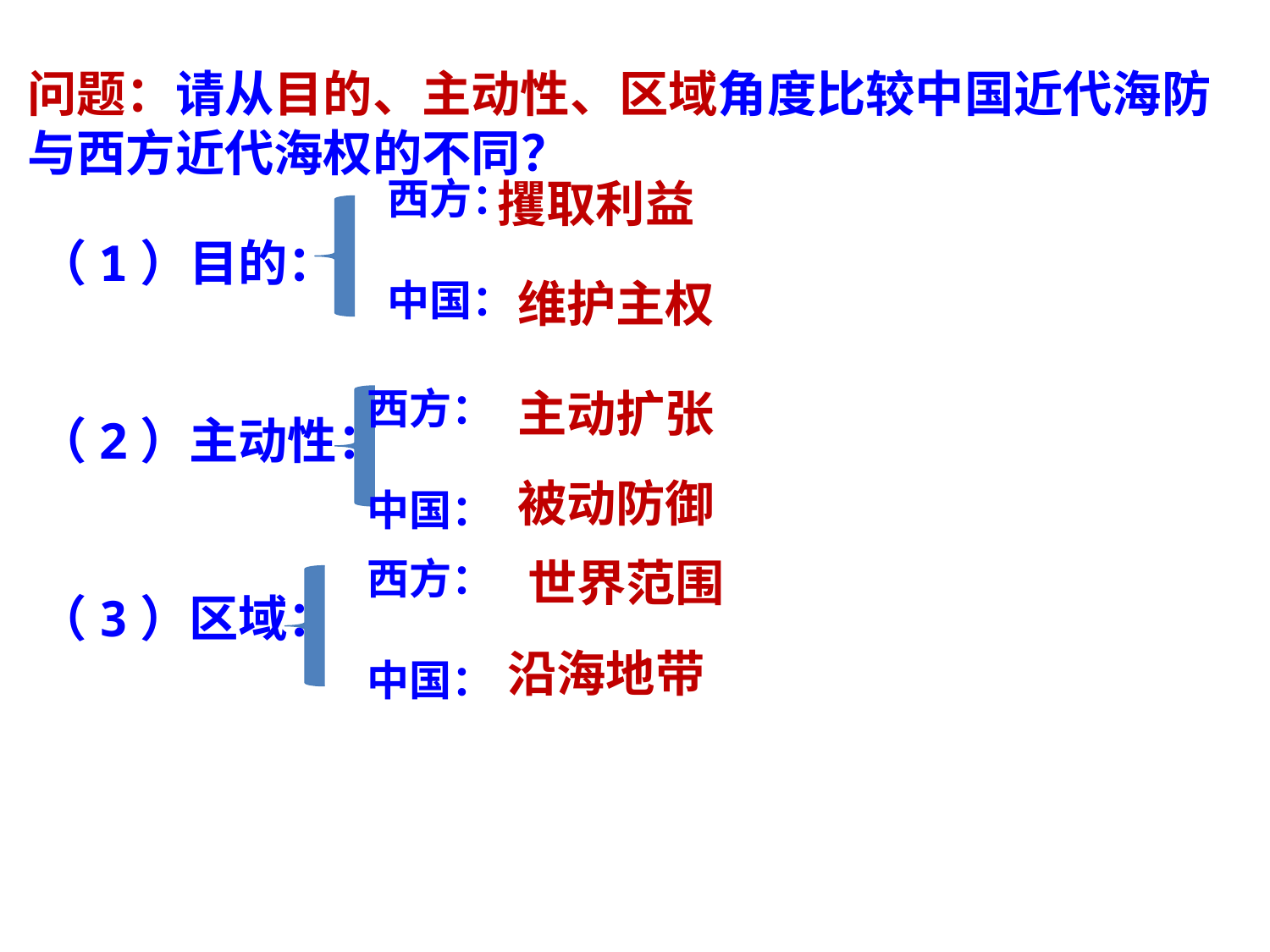

问题：请从目的、主动性、区域角度比较中国近代海防与西方近代海权的不同？
西方：

中国：
攫取利益

（1）目的：

（2）主动性：

（3）区域：
维护主权
西方：

中国：
主动扩张

被动防御
西方：

中国：
世界范围

沿海地带